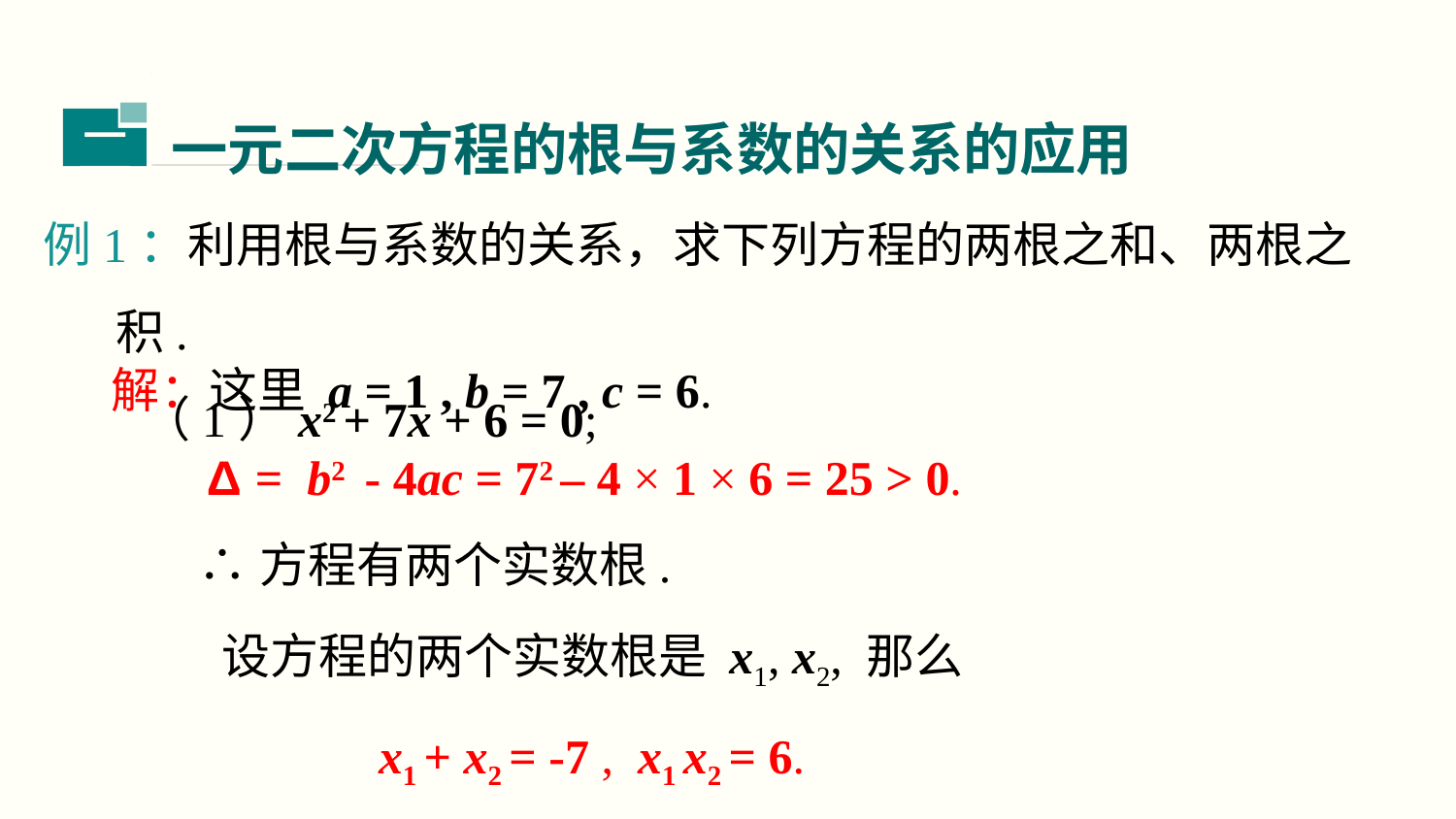

一元二次方程的根与系数的关系的应用
二

例1：利用根与系数的关系，求下列方程的两根之和、两根之积.
        （1）x2 + 7x + 6 = 0;
解：这里 a = 1 , b = 7 , c = 6.
       Δ =  b2  - 4ac = 72 – 4 × 1 × 6 = 25 > 0.
        ∴方程有两个实数根.
         设方程的两个实数根是 x1, x2, 那么
                      x1 + x2 = -7 ,  x1 x2 = 6.